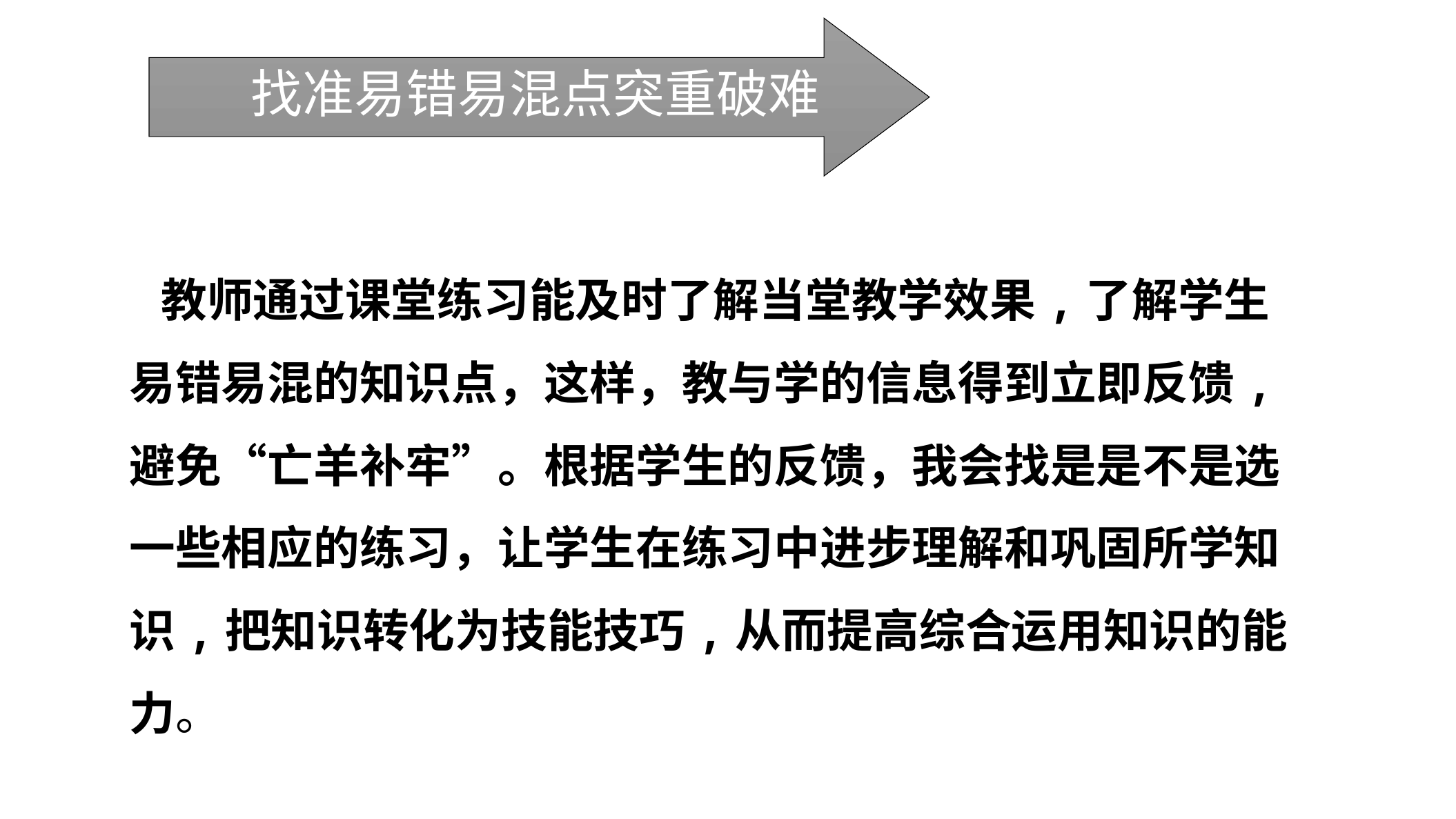

找准易错易混点突重破难
  教师通过课堂练习能及时了解当堂教学效果,了解学生易错易混的知识点，这样，教与学的信息得到立即反馈,避免“亡羊补牢”。根据学生的反馈，我会找是是不是选一些相应的练习，让学生在练习中进步理解和巩固所学知识,把知识转化为技能技巧,从而提高综合运用知识的能力。